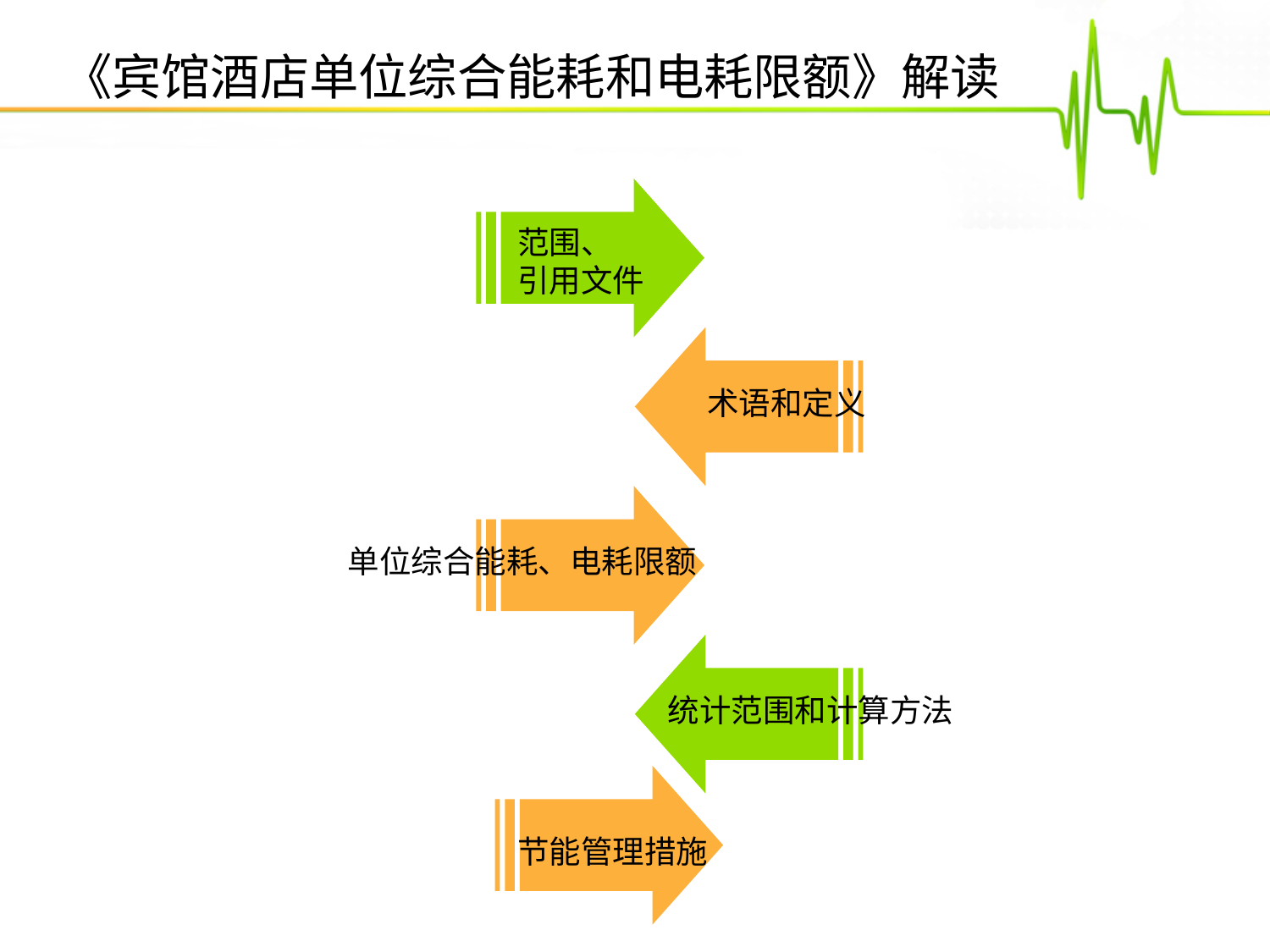

《宾馆酒店单位综合能耗和电耗限额》解读

范围、
引用文件
点击添加文本

术语和定义
点击添加文本

单位综合能耗、电耗限额
点击添加文本

统计范围和计算方法

点击添加文本
节能管理措施